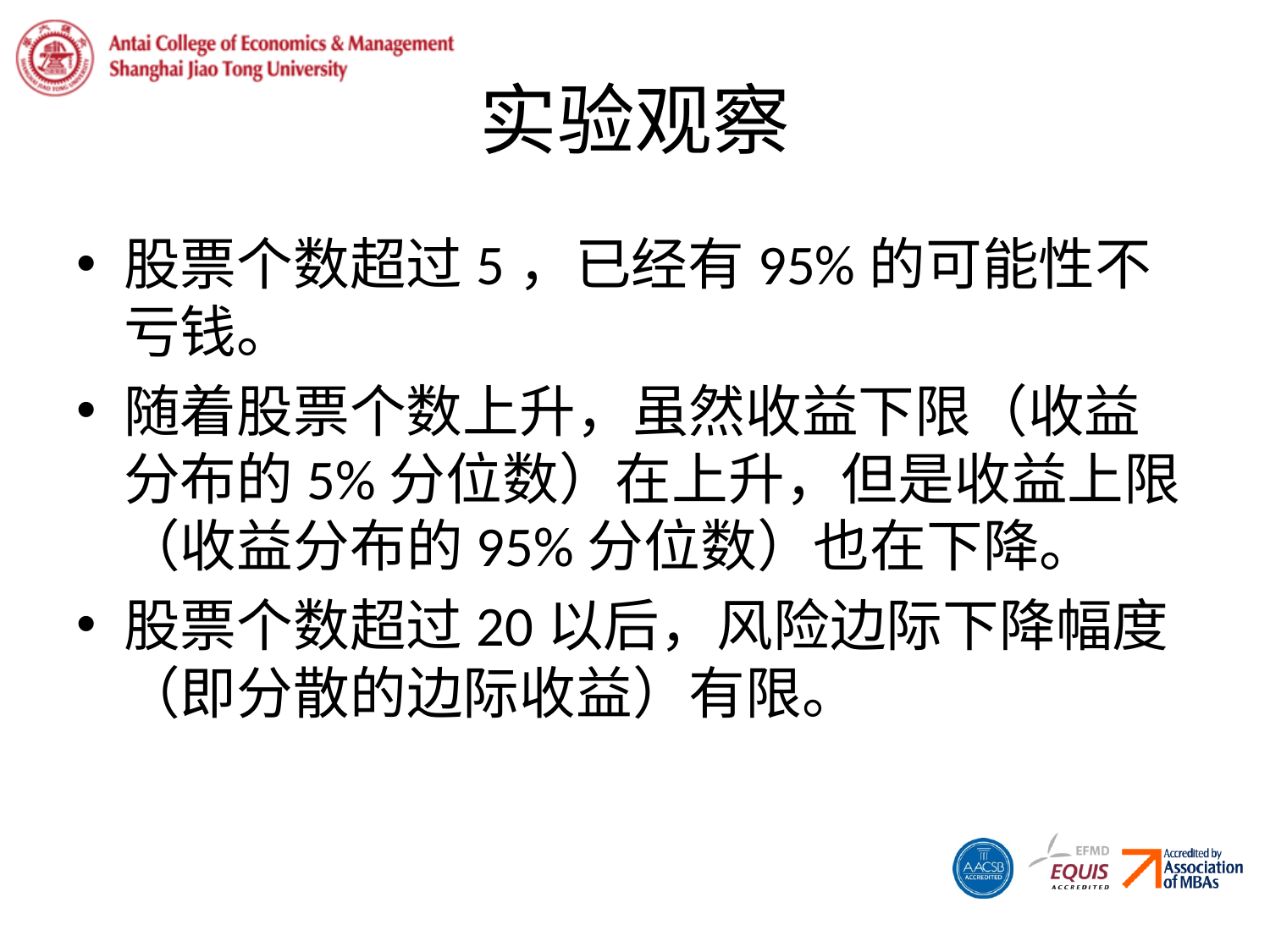

# 实验观察
股票个数超过5，已经有95%的可能性不亏钱。
随着股票个数上升，虽然收益下限（收益分布的5%分位数）在上升，但是收益上限（收益分布的95%分位数）也在下降。
股票个数超过20以后，风险边际下降幅度（即分散的边际收益）有限。